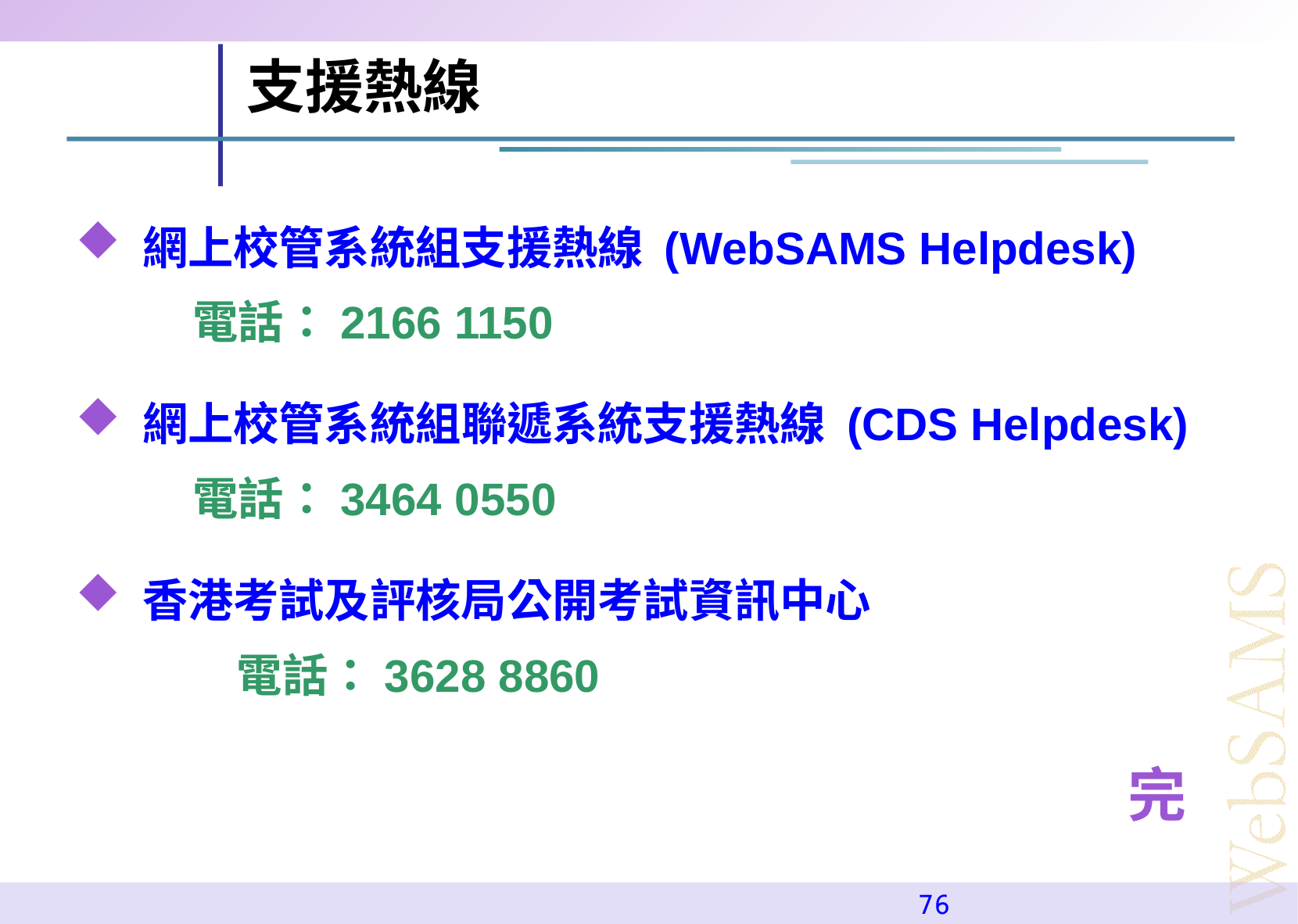

支援熱線
 網上校管系統組支援熱線 (WebSAMS Helpdesk)
	電話：2166 1150

 網上校管系統組聯遞系統支援熱線 (CDS Helpdesk)
	電話：3464 0550

 香港考試及評核局公開考試資訊中心
		電話：3628 8860
完